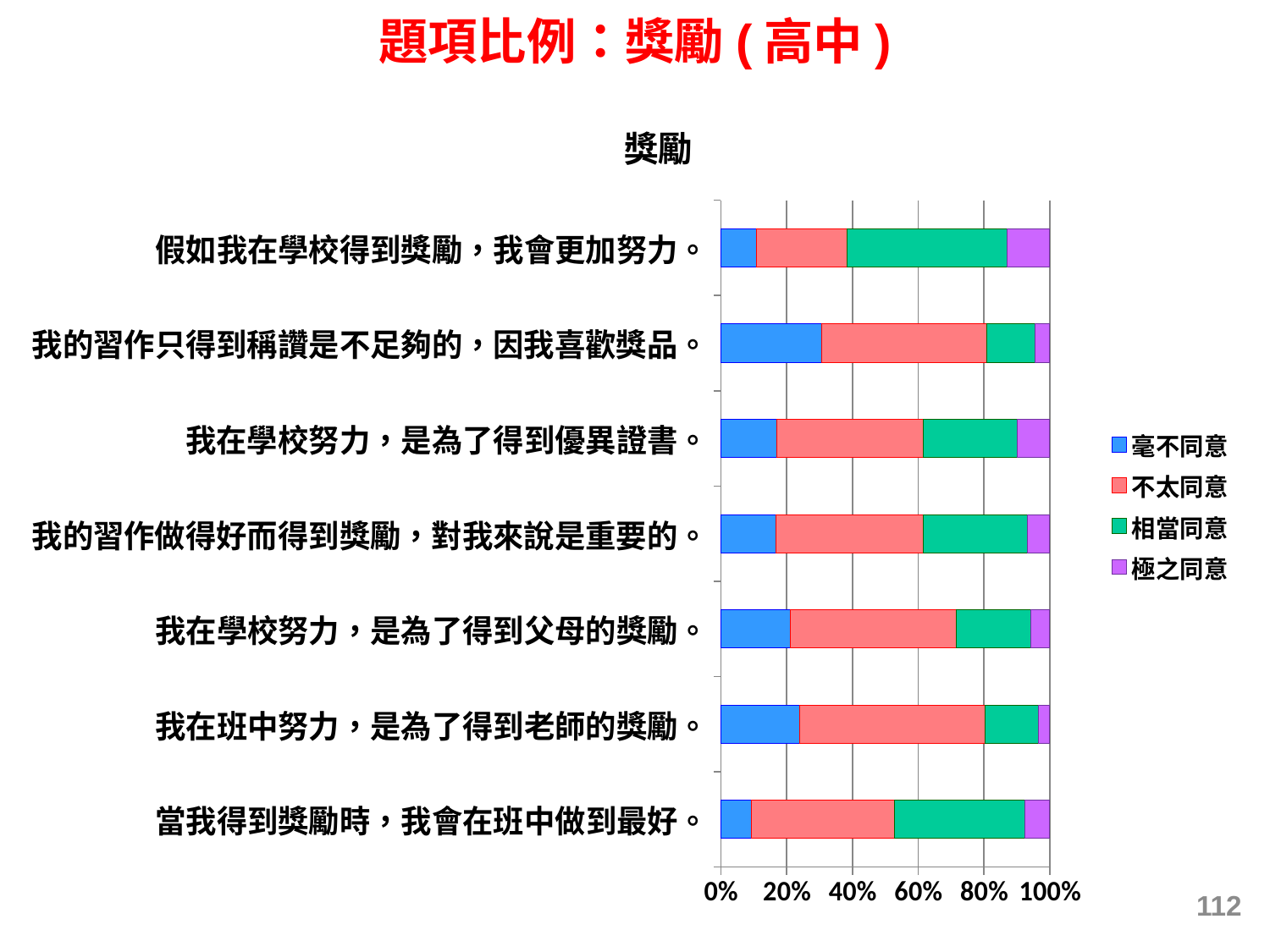

題項比例：獎勵(高中)

### Chart: 獎勵

| Category | 毫不同意 | 不太同意 | 相當同意 | 極之同意 |
|---|---|---|---|---|
| 當我得到獎勵時，我會在班中做到最好。 | 0.09222583505764125 | 0.4351167602719493 | 0.39742831806089407 | 0.07522908660951817 |
| 我在班中努力，是為了得到老師的獎勵。 | 0.24023090586145693 | 0.5637951450562463 | 0.16163410301953818 | 0.03433984606275911 |
| 我在學校努力，是為了得到父母的獎勵。 | 0.21236320615202664 | 0.5041407867494827 | 0.22463768115942073 | 0.0588583259390714 |
| 我的習作做得好而得到獎勵，對我來說是重要的。 | 0.1668639053254438 | 0.44911242603550294 | 0.31538461538461754 | 0.06863905325443788 |
| 我在學校努力，是為了得到優異證書。 | 0.17004288037853024 | 0.44580807334023453 | 0.28508058553896304 | 0.09906846074227463 |
| 我的習作只得到稱讚是不足夠的，因我喜歡獎品。 | 0.3069409501257955 | 0.5025899067633565 | 0.14444280005919838 | 0.04602634305165014 |
| 假如我在學校得到獎勵，我會更加努力。 | 0.10759680756724815 | 0.27652970736033167 | 0.4858114099911323 | 0.1300620750812888 |
112